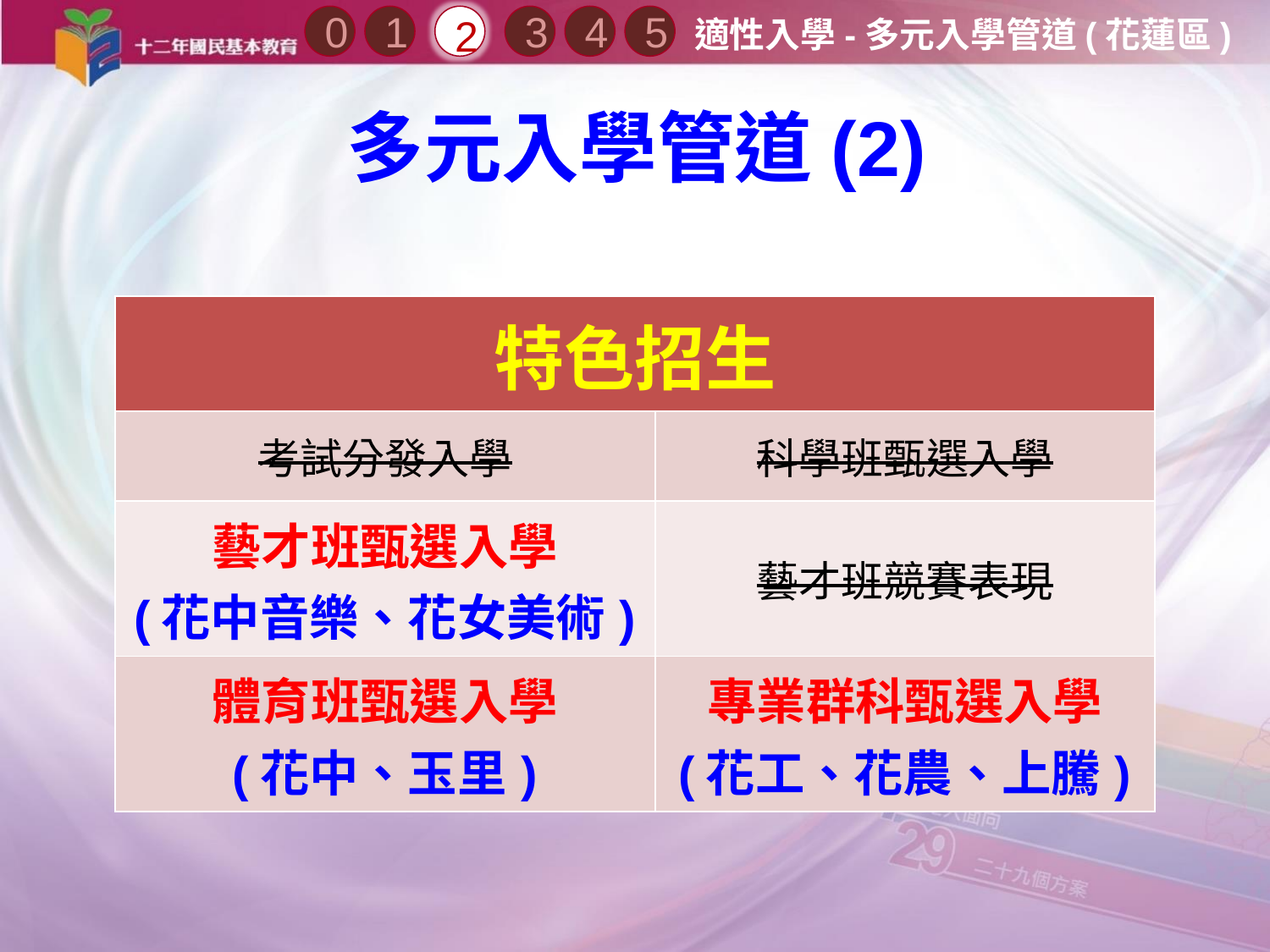

0
2
3
1
4
5
適性入學-多元入學管道(花蓮區)
多元入學管道(2)
| 特色招生 |  |
| --- | --- |
| 考試分發入學 | 科學班甄選入學 |
| 藝才班甄選入學 (花中音樂、花女美術) | 藝才班競賽表現 |
| 體育班甄選入學 (花中、玉里) | 專業群科甄選入學 (花工、花農、上騰) |